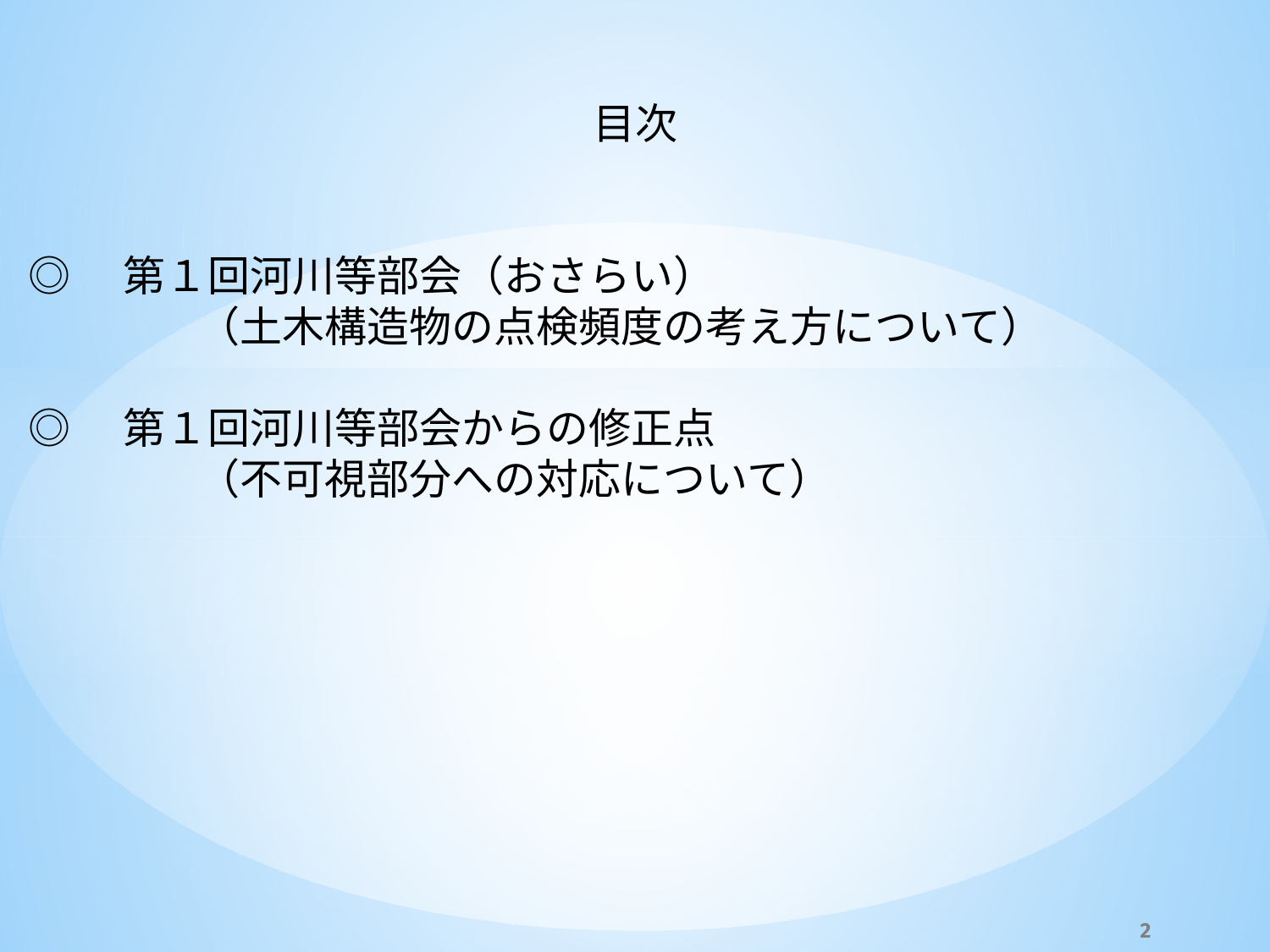

目次

◎　第１回河川等部会（おさらい）
　　　　（土木構造物の点検頻度の考え方について）

◎　第１回河川等部会からの修正点
　　　　（不可視部分への対応について）

2